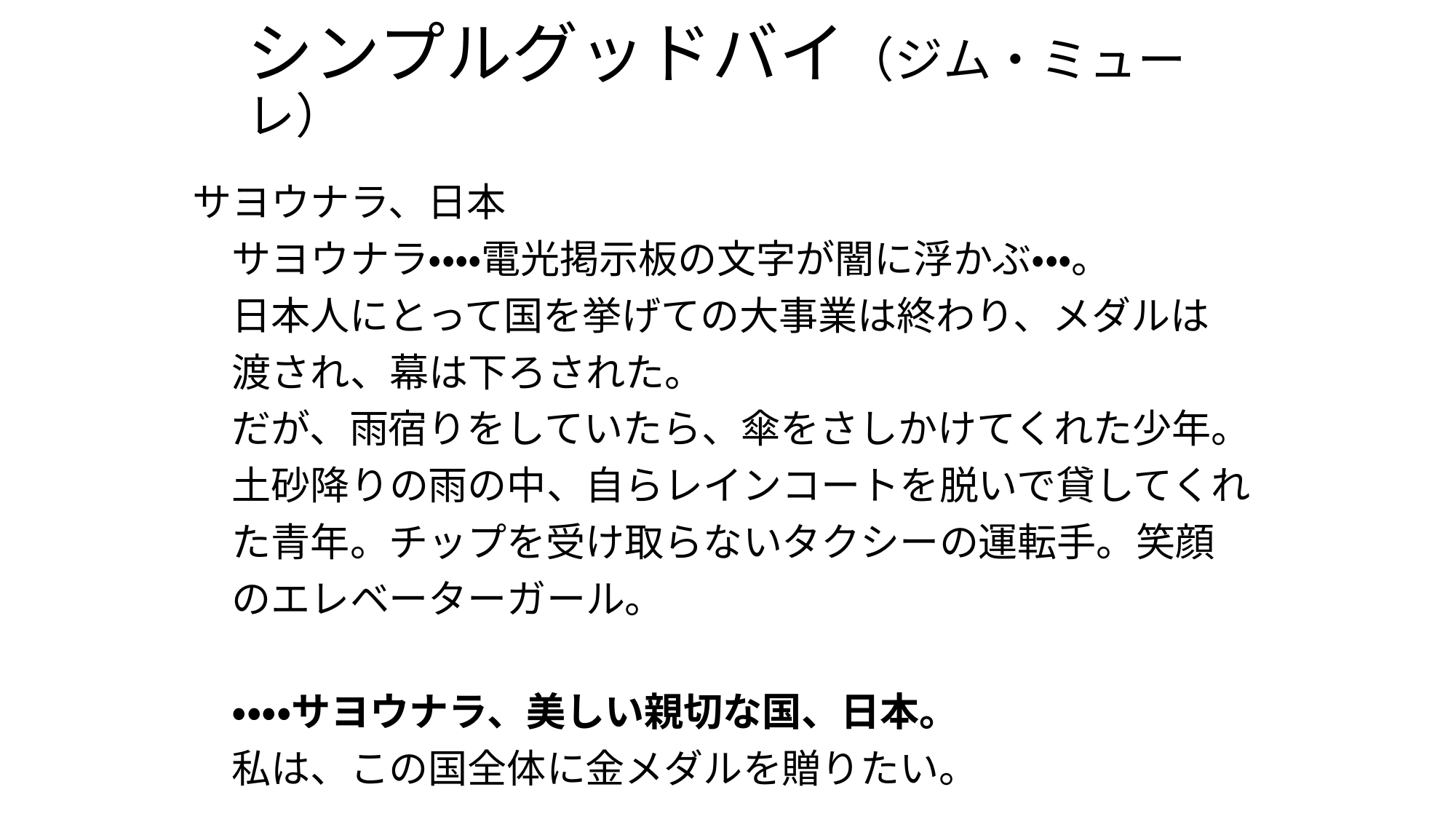

# シンプルグッドバイ（ジム・ミューレ）
サヨウナラ、日本
　サヨウナラ・・・・電光掲示板の文字が闇に浮かぶ・・・。
　日本人にとって国を挙げての大事業は終わり、メダルは
　渡され、幕は下ろされた。
　だが、雨宿りをしていたら、傘をさしかけてくれた少年。
　土砂降りの雨の中、自らレインコートを脱いで貸してくれ
　た青年。チップを受け取らないタクシーの運転手。笑顔
　のエレベーターガール。

　・・・・サヨウナラ、美しい親切な国、日本。
　私は、この国全体に金メダルを贈りたい。